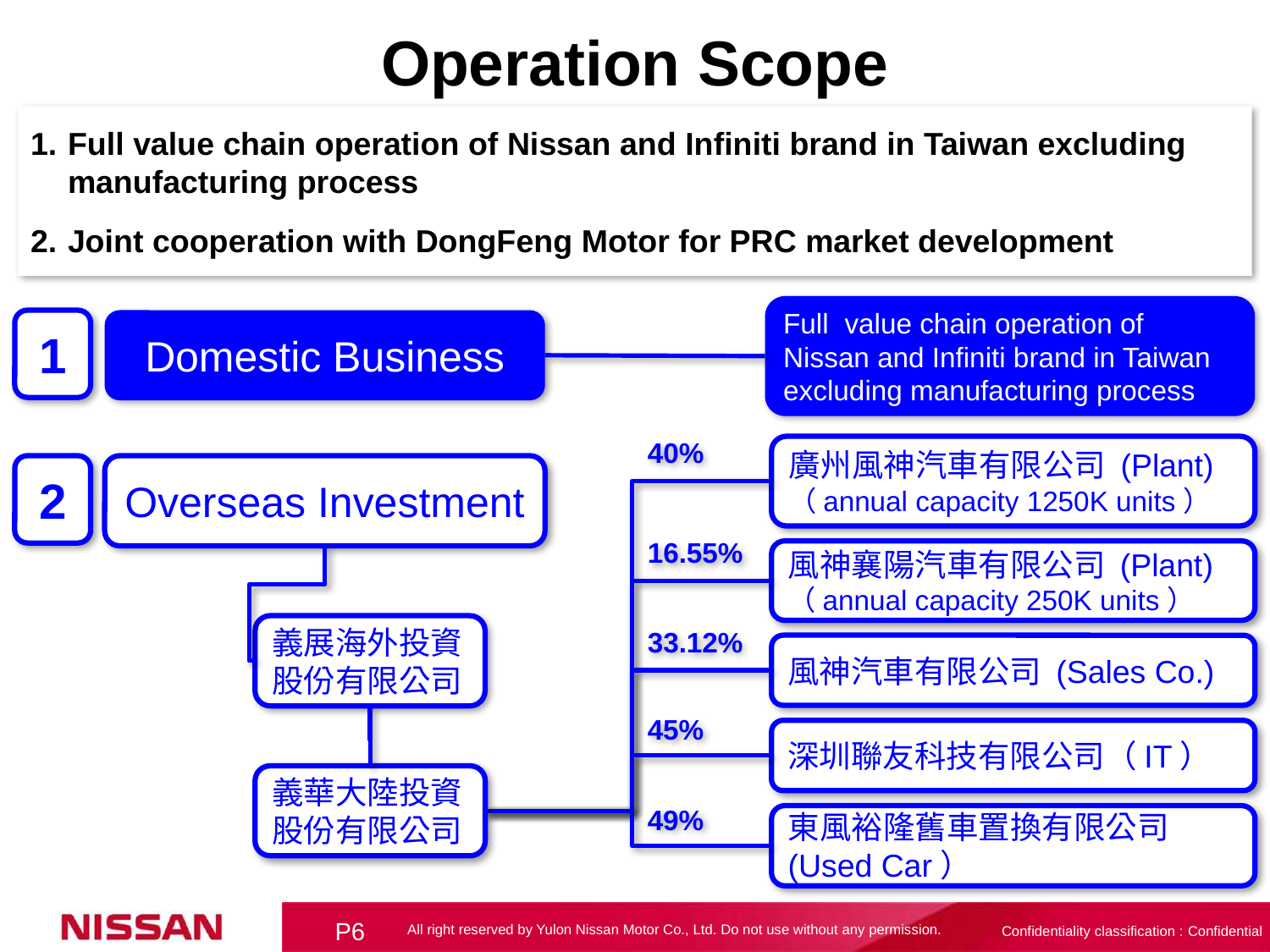

營運範疇

Operation Scope
創新 ‧ 速度 ‧ 團隊
Full value chain operation of Nissan and Infiniti brand in Taiwan excluding manufacturing process
Joint cooperation with DongFeng Motor for PRC market development
Full  value chain operation of Nissan and Infiniti brand in Taiwan excluding manufacturing process
1
Domestic Business
40%
廣州風神汽車有限公司 (Plant)
（annual capacity 1250K units）
2
Overseas Investment
16.55%
風神襄陽汽車有限公司 (Plant)
（annual capacity 250K units）
義展海外投資股份有限公司
33.12%
風神汽車有限公司 (Sales Co.)
45%
深圳聯友科技有限公司（IT）
義華大陸投資股份有限公司
49%
東風裕隆舊車置換有限公司
(Used Car）